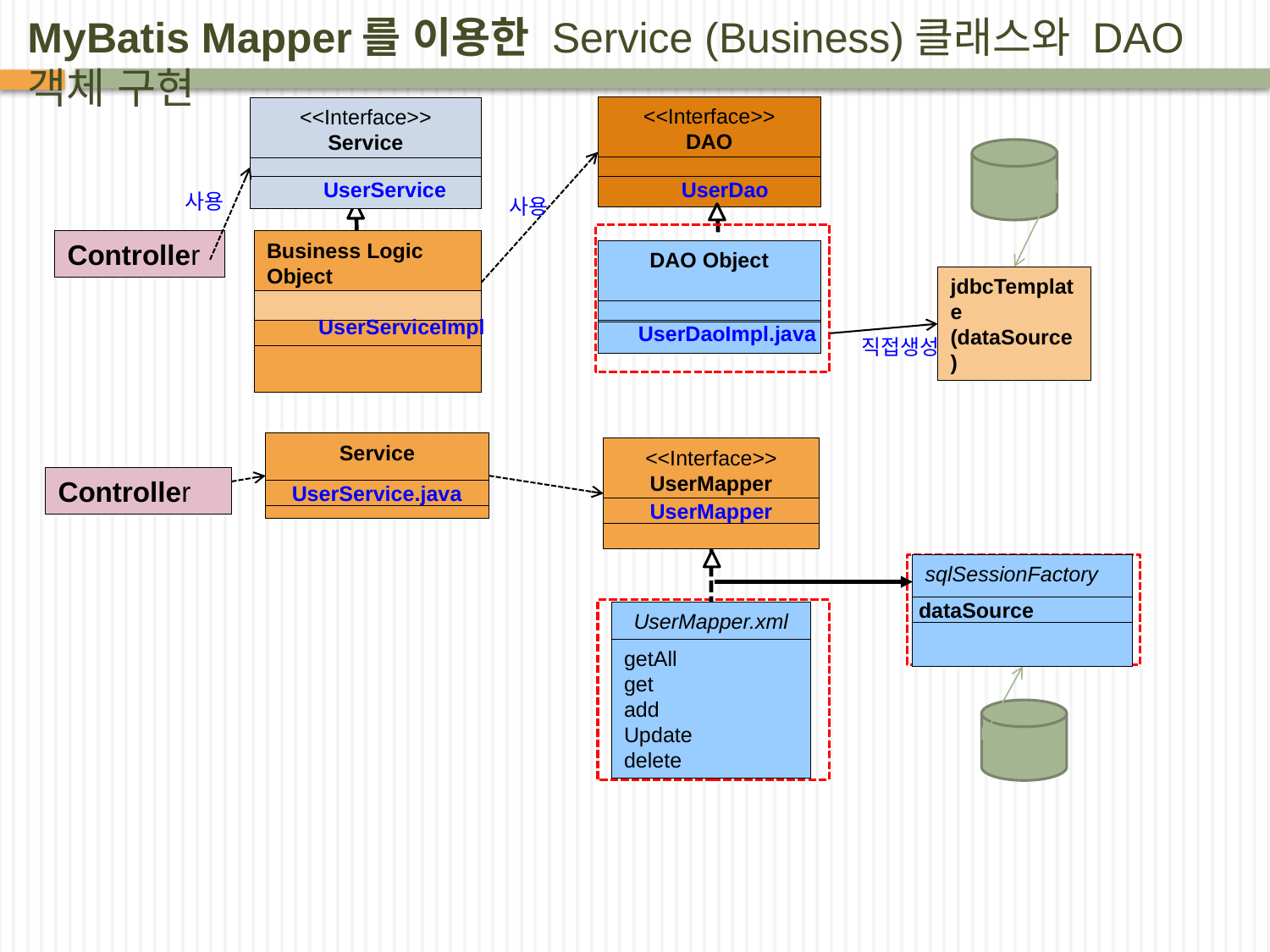

# MyBatis Mapper를 이용한 Service (Business)클래스와 DAO 객체 구현
<<Interface>>
DAO

<<Interface>>
Service

사용
사용

Controller
Business Logic Object
Service Logic Object

DAO Object

jdbcTemplate
(dataSource)
직접생성
UserDao
UserService

UserServiceImpl
UserDaoImpl.java
Service

UserService.java
<<Interface>>
UserMapper

UserMapper
Controller

sqlSessionFactory
 dataSource

UserMapper.xml
getAll
get
add
Update
delete